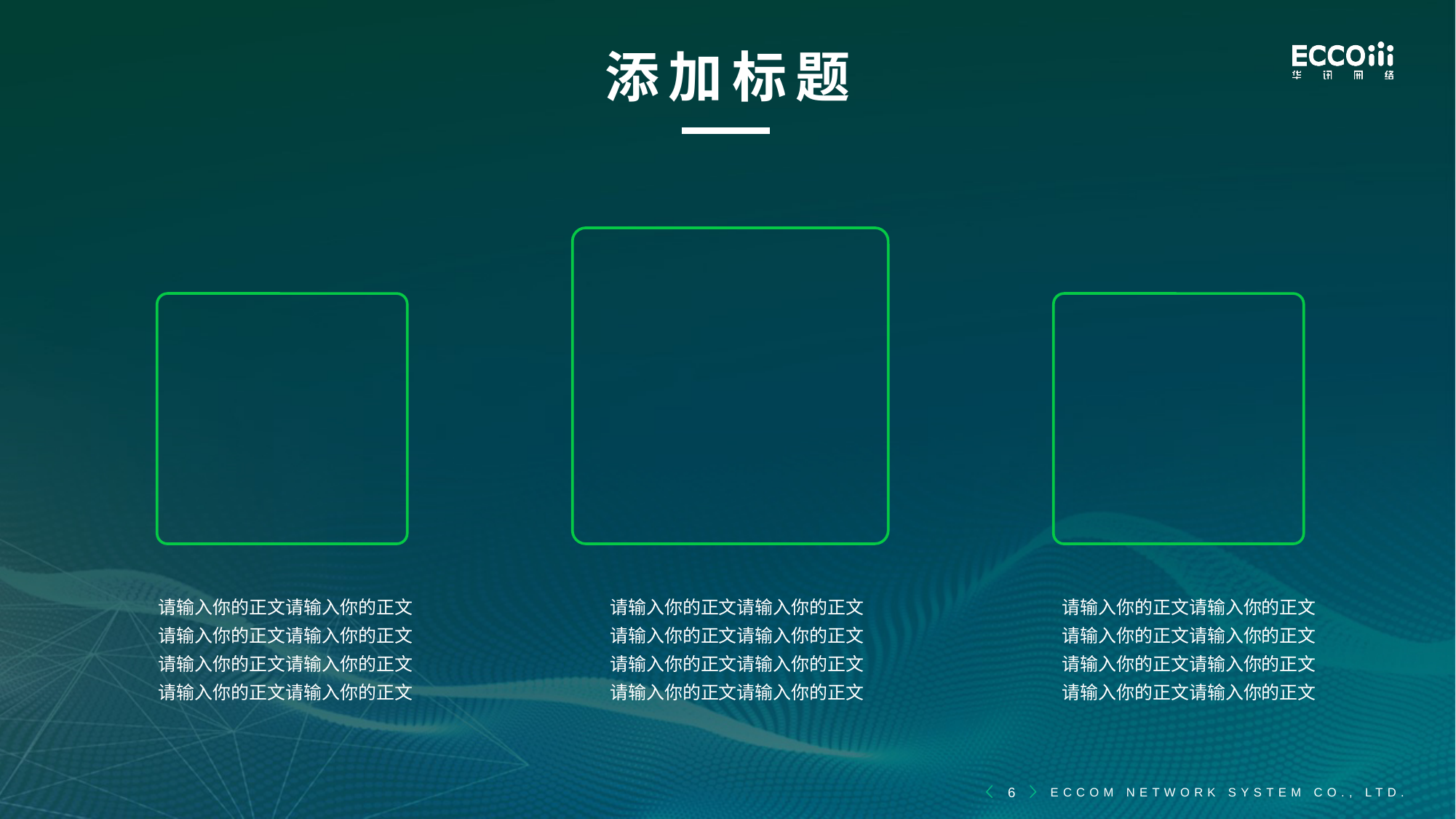

# 添加标题

请输入你的正文请输入你的正文请输入你的正文请输入你的正文请输入你的正文请输入你的正文请输入你的正文请输入你的正文
请输入你的正文请输入你的正文请输入你的正文请输入你的正文请输入你的正文请输入你的正文请输入你的正文请输入你的正文
请输入你的正文请输入你的正文请输入你的正文请输入你的正文请输入你的正文请输入你的正文请输入你的正文请输入你的正文